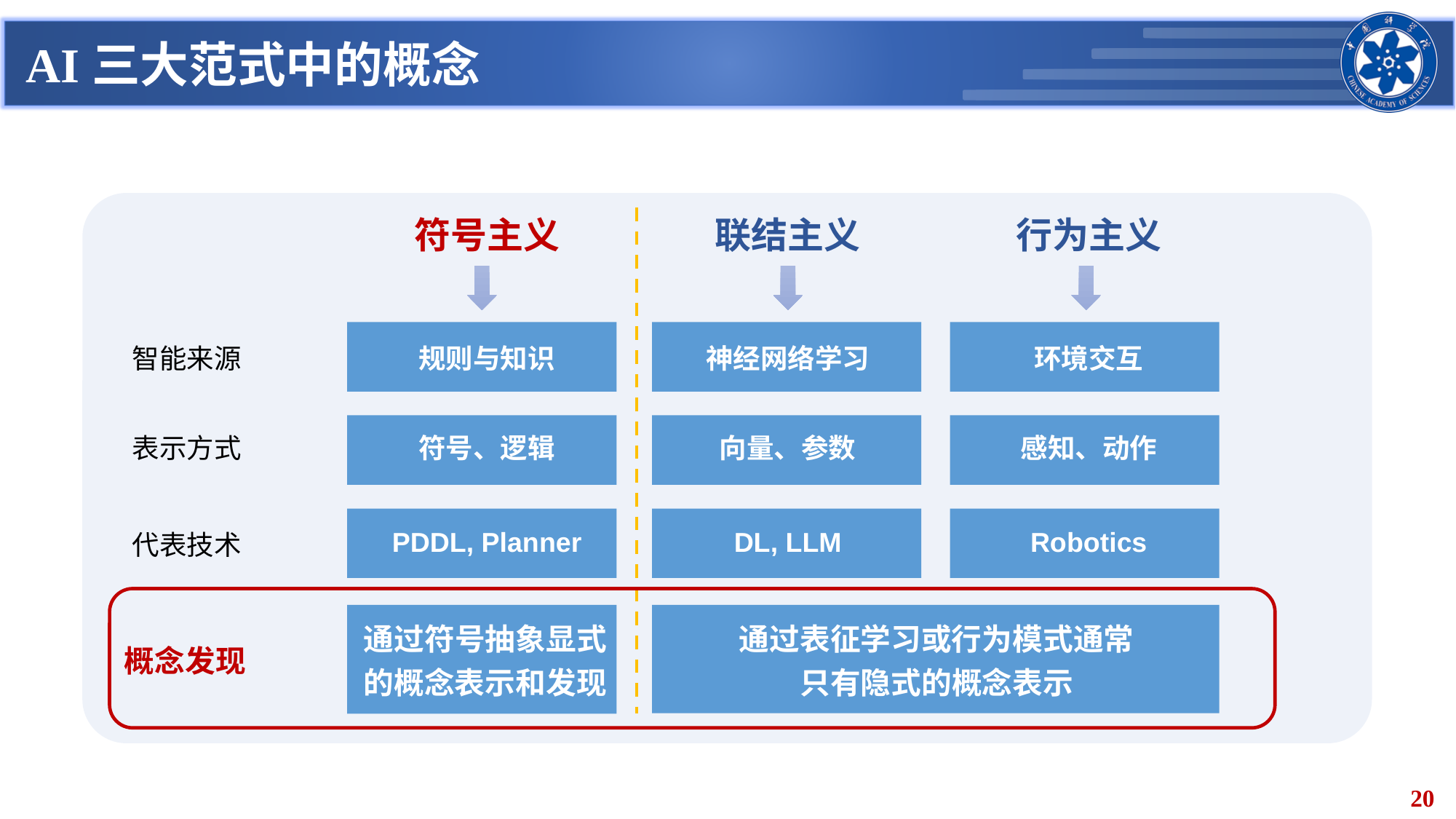

# AI三大范式中的概念
|  | 符号主义 | 联结主义 | 行为主义 |
| --- | --- | --- | --- |

| 智能来源 | 规则与知识 | 神经网络学习 | 环境交互 |
| --- | --- | --- | --- |

| 表示方式 | 符号、逻辑 | 向量、参数 | 感知、动作 |
| --- | --- | --- | --- |

| 代表技术 | PDDL, Planner | DL, LLM | Robotics |
| --- | --- | --- | --- |

| 概念发现 | 通过符号抽象显式 的概念表示和发现 | 通过表征学习或行为模式通常 只有隐式的概念表示 |
| --- | --- | --- |
20